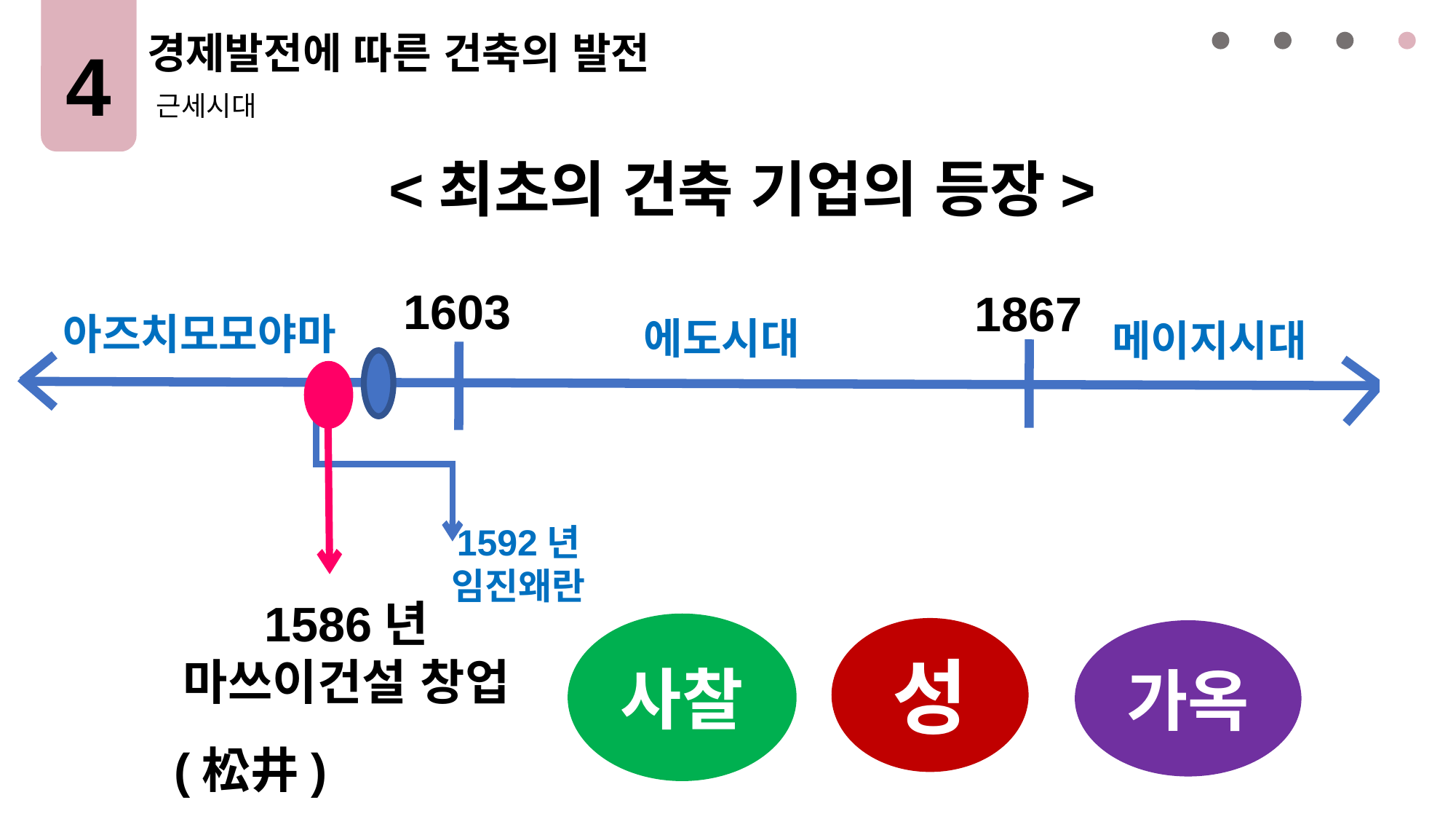

경제발전에 따른 건축의 발전
4

근세시대
<최초의 건축 기업의 등장>
1603
1867
아즈치모모야마
에도시대
메이지시대

1586년
마쓰이건설 창업
(松井)
1592년
임진왜란
사찰
성
가옥